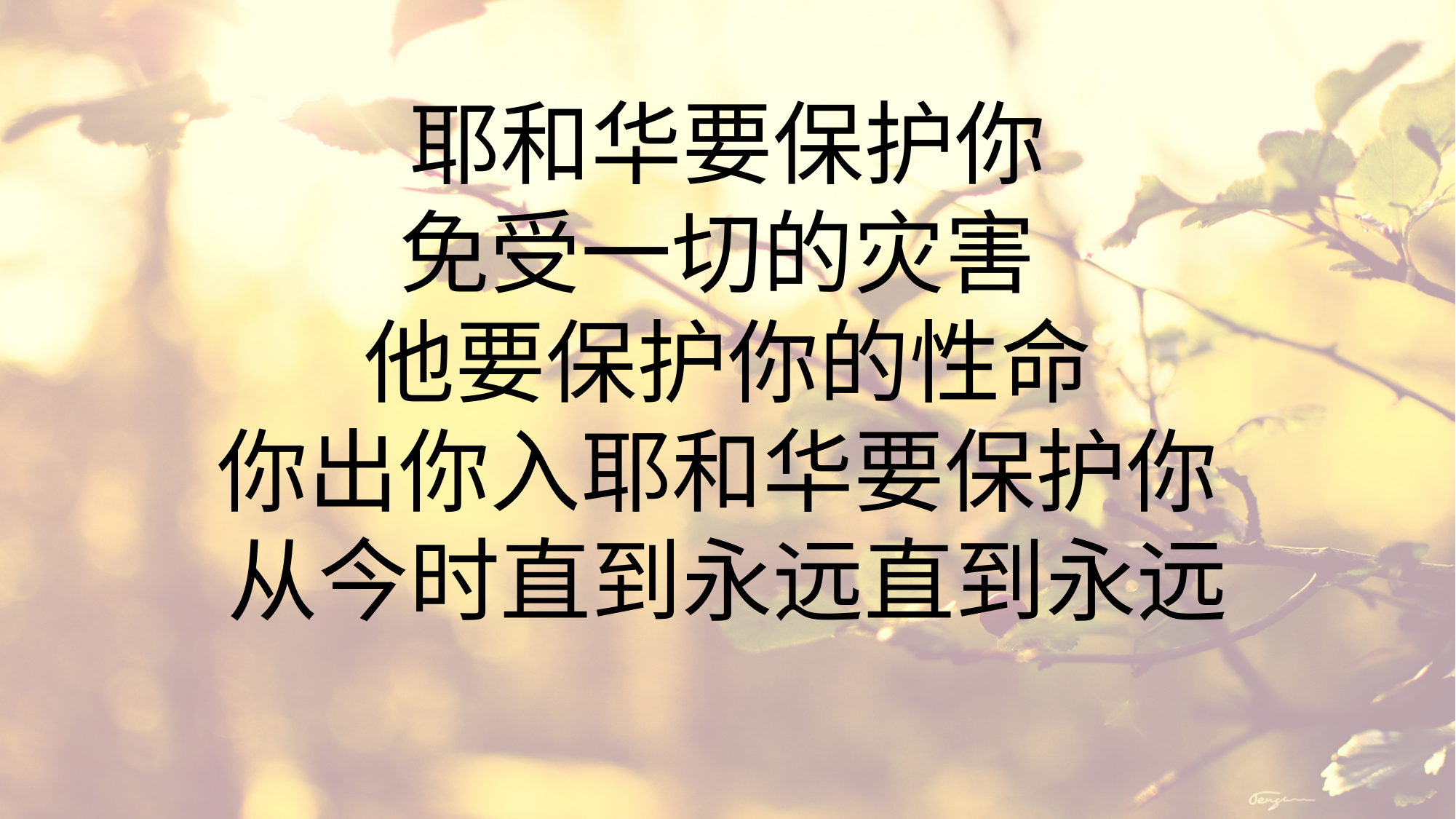

耶和华要保护你
免受一切的灾害 
他要保护你的性命
你出你入耶和华要保护你 
从今时直到永远直到永远